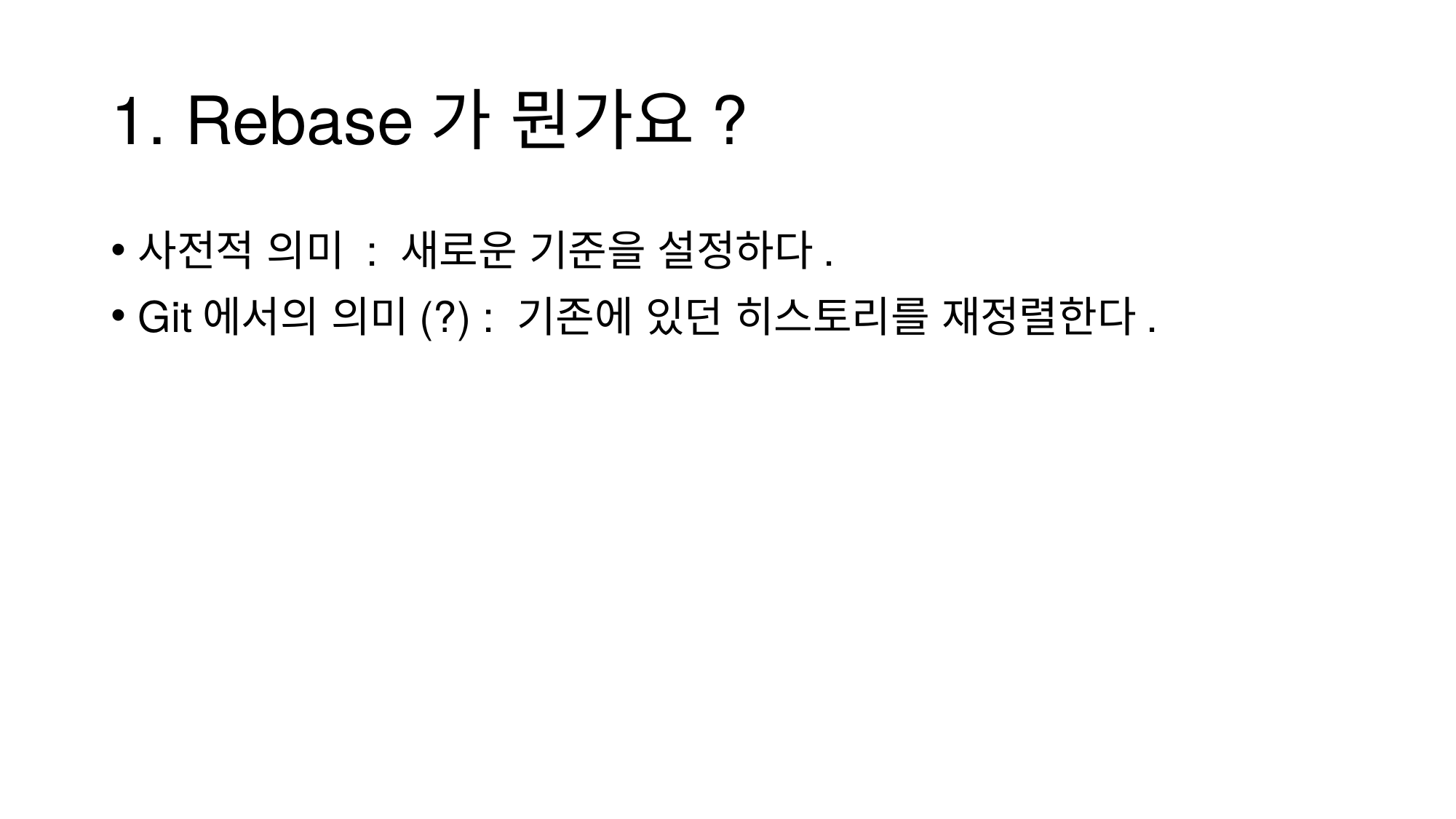

# 1. Rebase가 뭔가요?
사전적 의미 : 새로운 기준을 설정하다.
Git에서의 의미(?) : 기존에 있던 히스토리를 재정렬한다.